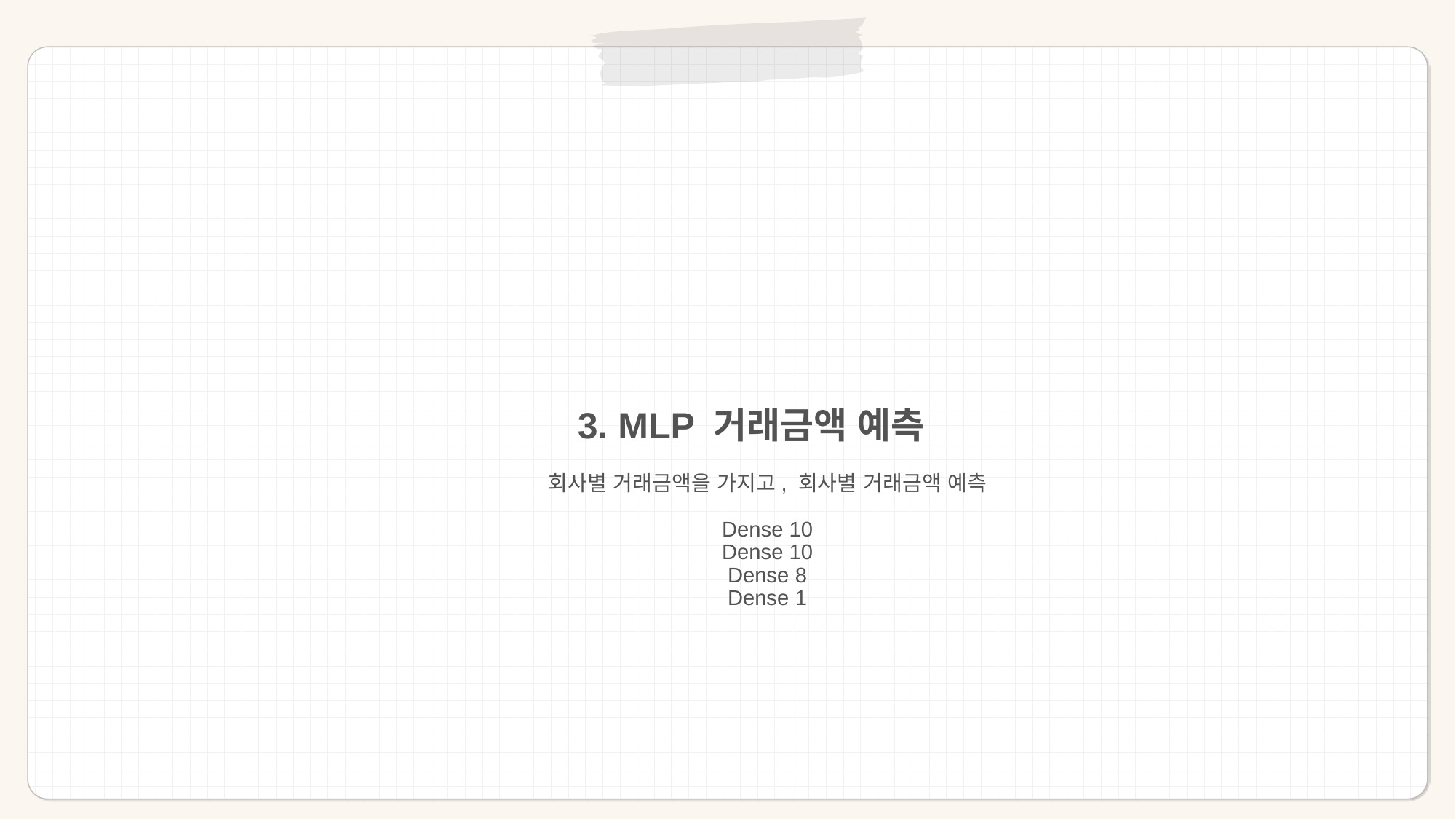

3. MLP 거래금액 예측
회사별 거래금액을 가지고, 회사별 거래금액 예측

Dense 10
Dense 10
Dense 8
Dense 1